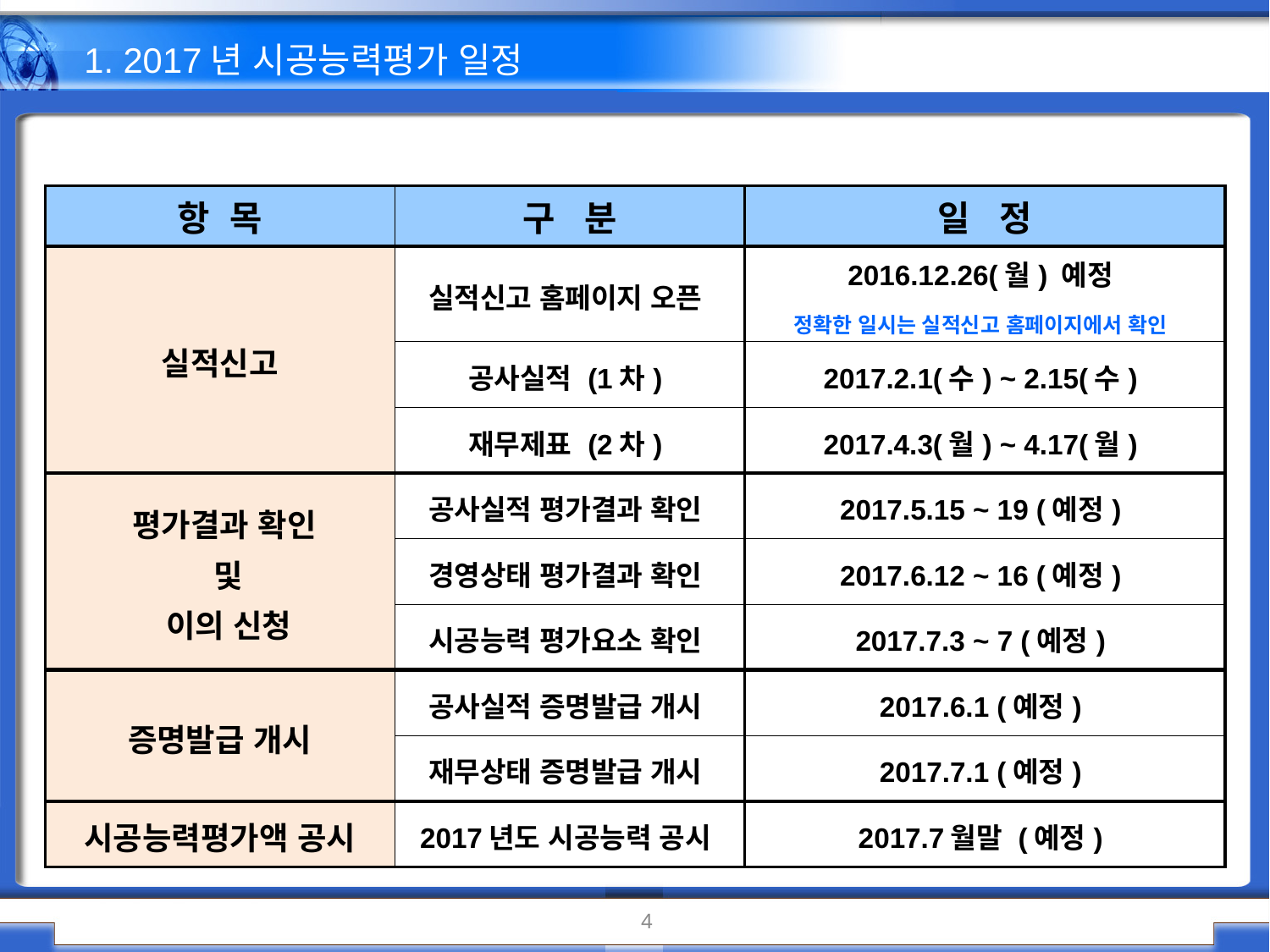

1. 2017년 시공능력평가 일정
| 항 목 | 구 분 | 일 정 |
| --- | --- | --- |
| 실적신고 | 실적신고 홈페이지 오픈 | 2016.12.26(월) 예정 정확한 일시는 실적신고 홈페이지에서 확인 |
|  | 공사실적 (1차) | 2017.2.1(수) ~ 2.15(수) |
|  | 재무제표 (2차) | 2017.4.3(월) ~ 4.17(월) |
| 평가결과 확인 및 이의 신청 | 공사실적 평가결과 확인 | 2017.5.15 ~ 19 (예정) |
|  | 경영상태 평가결과 확인 | 2017.6.12 ~ 16 (예정) |
|  | 시공능력 평가요소 확인 | 2017.7.3 ~ 7 (예정) |
| 증명발급 개시 | 공사실적 증명발급 개시 | 2017.6.1 (예정) |
|  | 재무상태 증명발급 개시 | 2017.7.1 (예정) |
| 시공능력평가액 공시 | 2017년도 시공능력 공시 | 2017.7월말 (예정) |
4